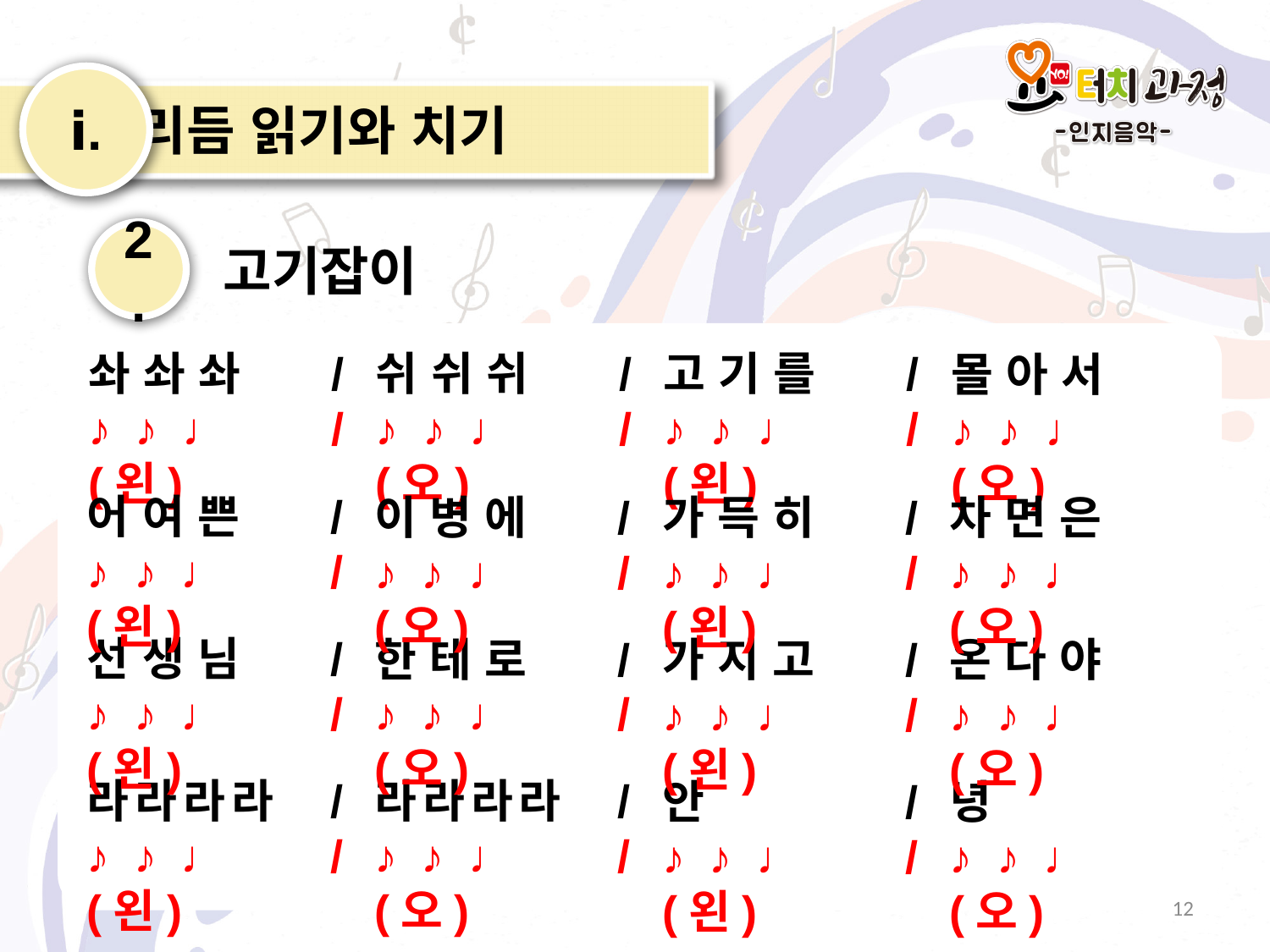

ⅰ.
            리듬 읽기와 치기
2.
고기잡이

솨 솨 솨
♪   ♪   ♩(왼)
/
/
쉬 쉬 쉬
♪   ♪   ♩(오)
/
/
고 기 를
♪   ♪   ♩(왼)
/
/
몰 아 서
♪   ♪   ♩(오)
어 여 쁜
♪   ♪   ♩(왼)
/
/
이 병 에
♪   ♪   ♩(오)
/
/
가 득 히
♪   ♪   ♩(왼)
/
/
차 면 은
♪   ♪   ♩(오)
선 생 님
♪   ♪   ♩(왼)
/
/
한 테 로
♪   ♪   ♩(오)
/
/
가 지 고
♪   ♪   ♩(왼)
/
/
온 다 야
♪   ♪   ♩(오)
라 라 라 라
♪   ♪   ♩(왼)
/
/
라 라 라 라
♪   ♪   ♩(오)
/
/
안
♪   ♪   ♩(왼)
/
/
녕
♪   ♪   ♩(오)
12